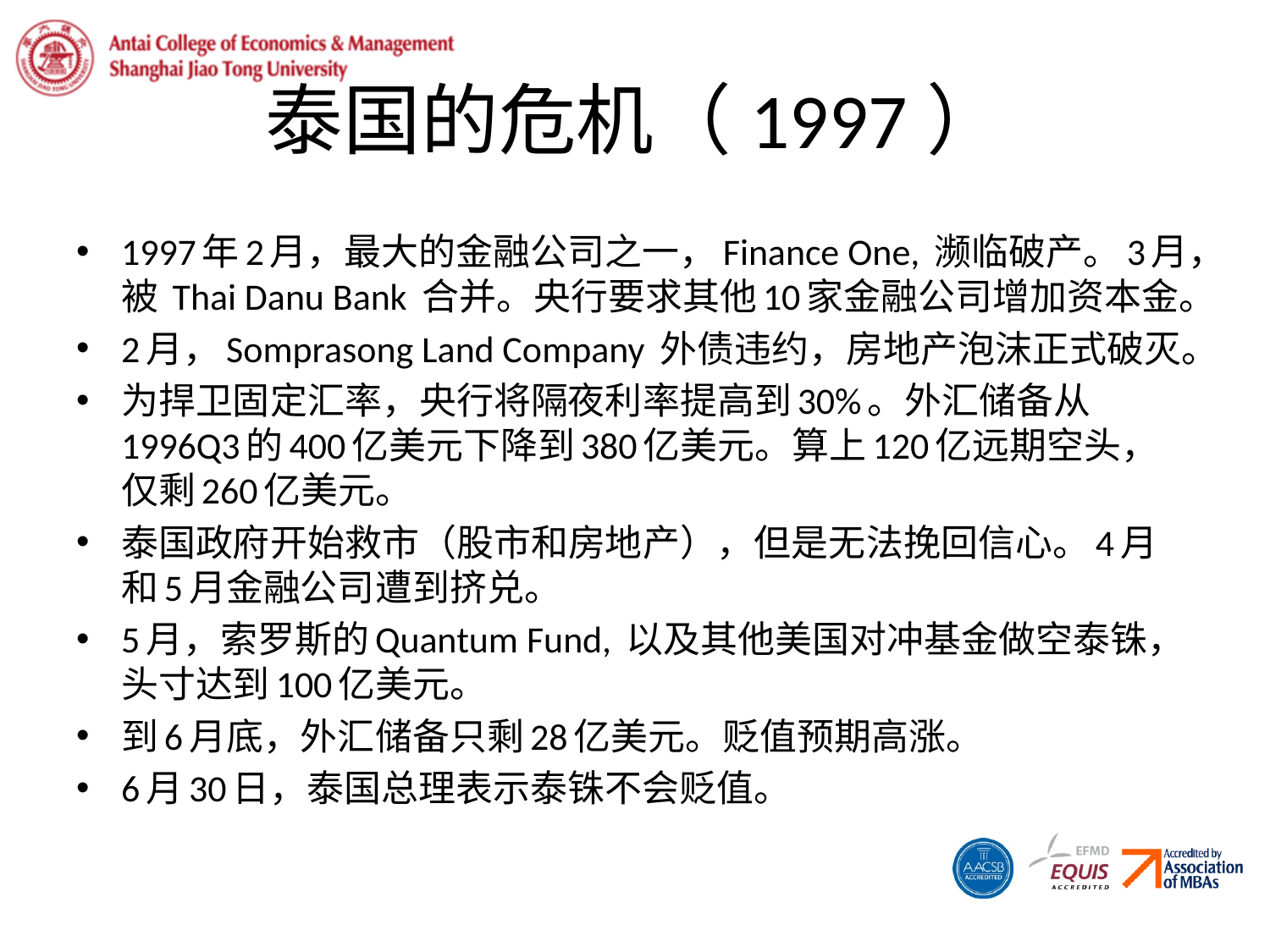

# 泰国的危机（1997）
1997年2月，最大的金融公司之一，Finance One, 濒临破产。3月，被 Thai Danu Bank 合并。央行要求其他10家金融公司增加资本金。
2月，Somprasong Land Company 外债违约，房地产泡沫正式破灭。
为捍卫固定汇率，央行将隔夜利率提高到30%。外汇储备从1996Q3的400亿美元下降到380亿美元。算上120亿远期空头，仅剩260亿美元。
泰国政府开始救市（股市和房地产），但是无法挽回信心。4月和5月金融公司遭到挤兑。
5月，索罗斯的Quantum Fund, 以及其他美国对冲基金做空泰铢，头寸达到100亿美元。
到6月底，外汇储备只剩28亿美元。贬值预期高涨。
6月30日，泰国总理表示泰铢不会贬值。